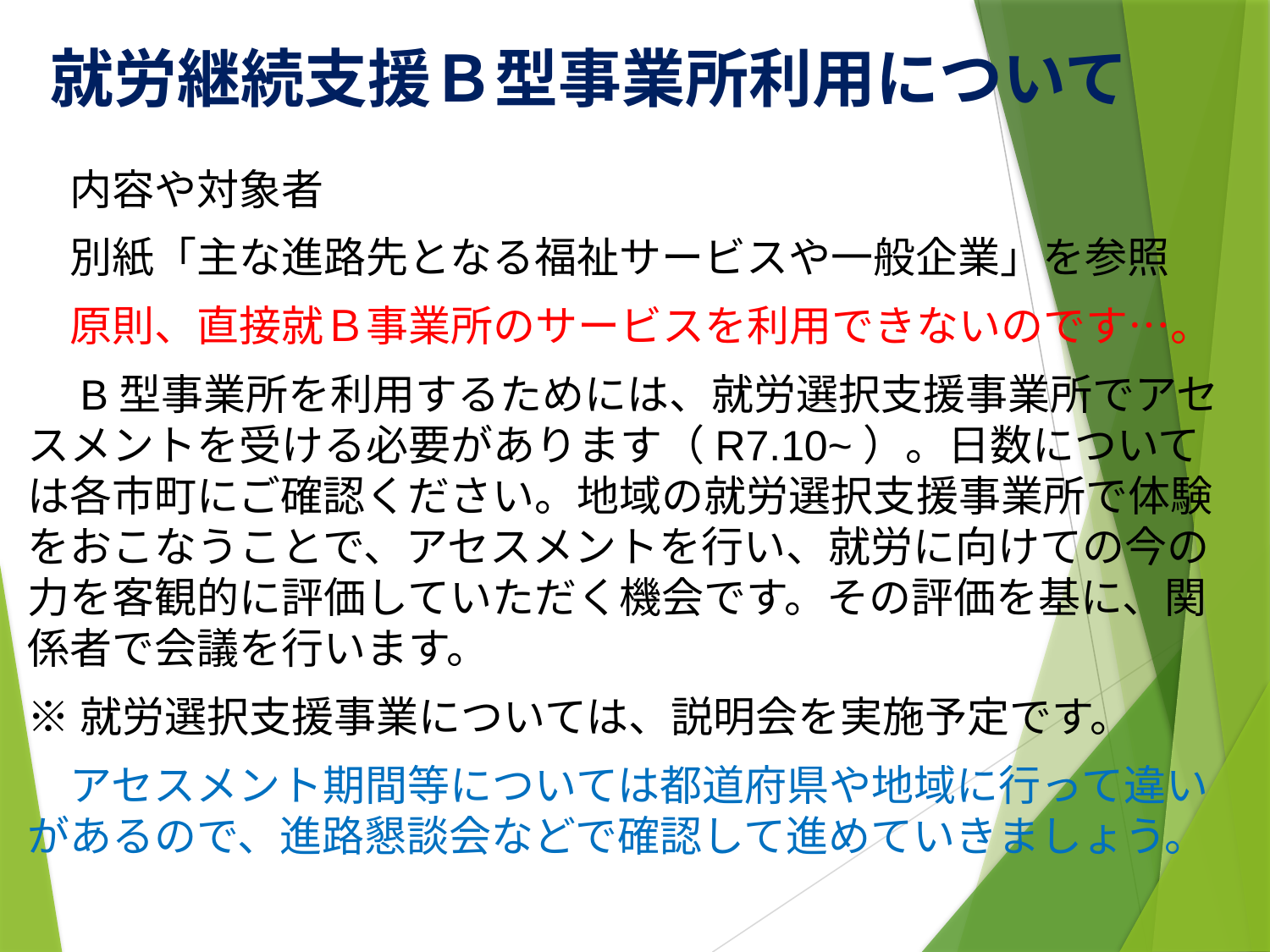

# 就労継続支援Ｂ型事業所利用について
　内容や対象者
　別紙「主な進路先となる福祉サービスや一般企業」を参照
　原則、直接就Ｂ事業所のサービスを利用できないのです…。
　B型事業所を利用するためには、就労選択支援事業所でアセスメントを受ける必要があります（R7.10~）。日数については各市町にご確認ください。地域の就労選択支援事業所で体験をおこなうことで、アセスメントを行い、就労に向けての今の力を客観的に評価していただく機会です。その評価を基に、関係者で会議を行います。
※就労選択支援事業については、説明会を実施予定です。
　アセスメント期間等については都道府県や地域に行って違いがあるので、進路懇談会などで確認して進めていきましょう。